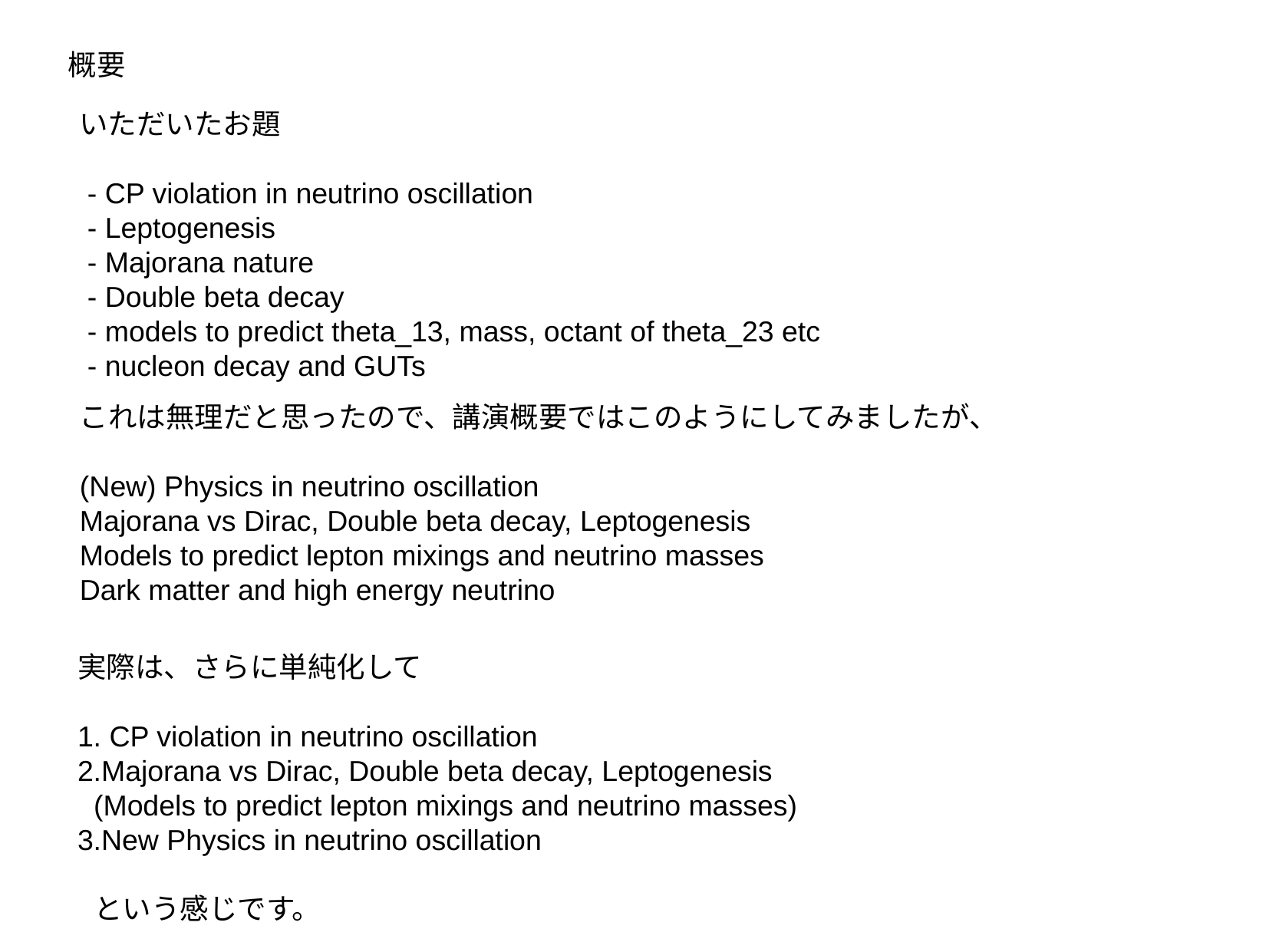

概要
いただいたお題

 - CP violation in neutrino oscillation
 - Leptogenesis
 - Majorana nature
 - Double beta decay
 - models to predict theta_13, mass, octant of theta_23 etc
 - nucleon decay and GUTs
これは無理だと思ったので、講演概要ではこのようにしてみましたが、

(New) Physics in neutrino oscillation
Majorana vs Dirac, Double beta decay, Leptogenesis
Models to predict lepton mixings and neutrino masses
Dark matter and high energy neutrino
実際は、さらに単純化して

1. CP violation in neutrino oscillation
2.Majorana vs Dirac, Double beta decay, Leptogenesis
  (Models to predict lepton mixings and neutrino masses)
3.New Physics in neutrino oscillation

 という感じです。